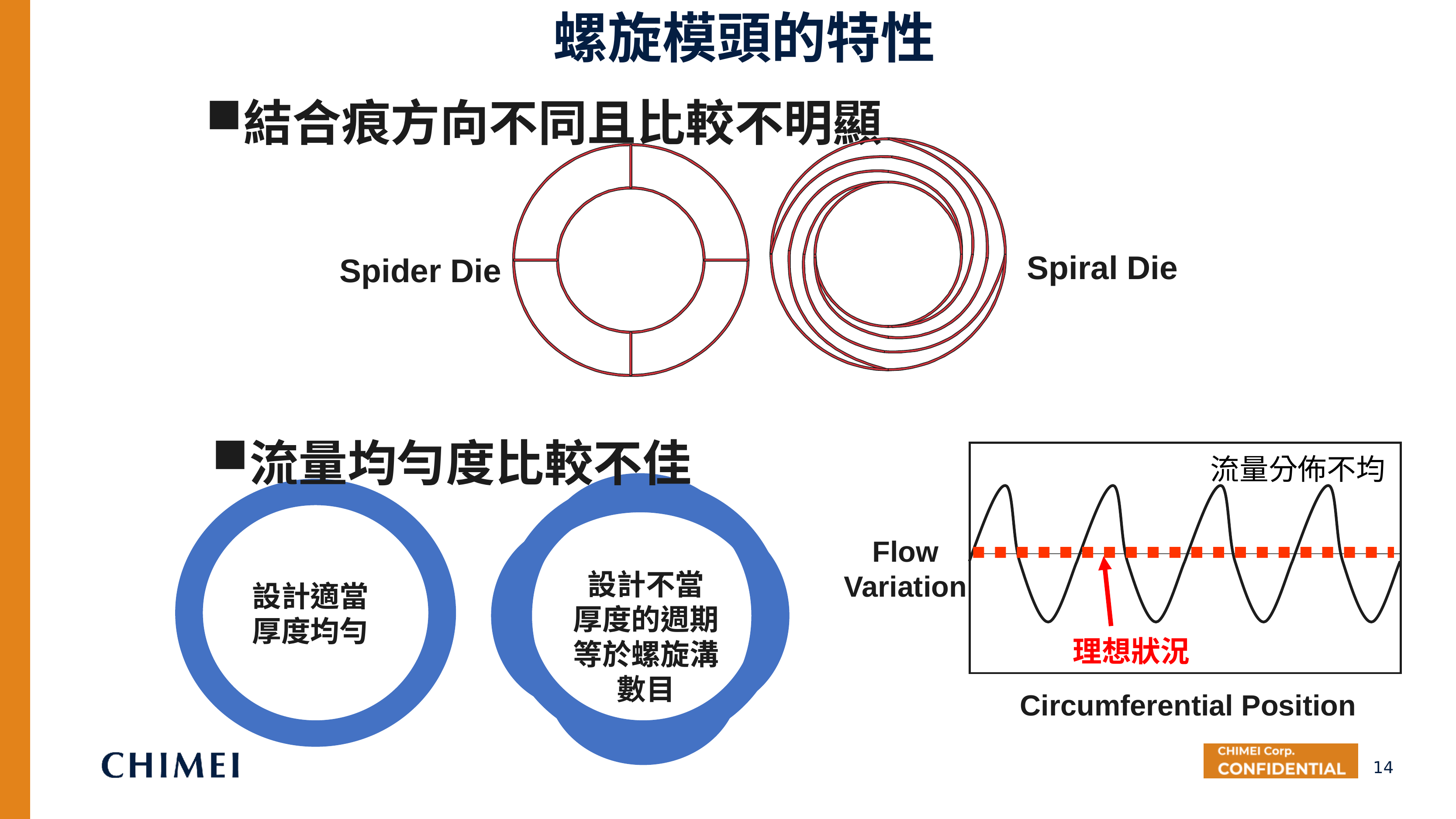

螺旋模頭的特性
結合痕方向不同且比較不明顯

Spiral Die
Spider Die
流量均勻度比較不佳

流量分佈不均

Flow
Variation

理想狀況
Circumferential Position

設計不當
厚度的週期等於螺旋溝數目
設計適當
厚度均勻

14